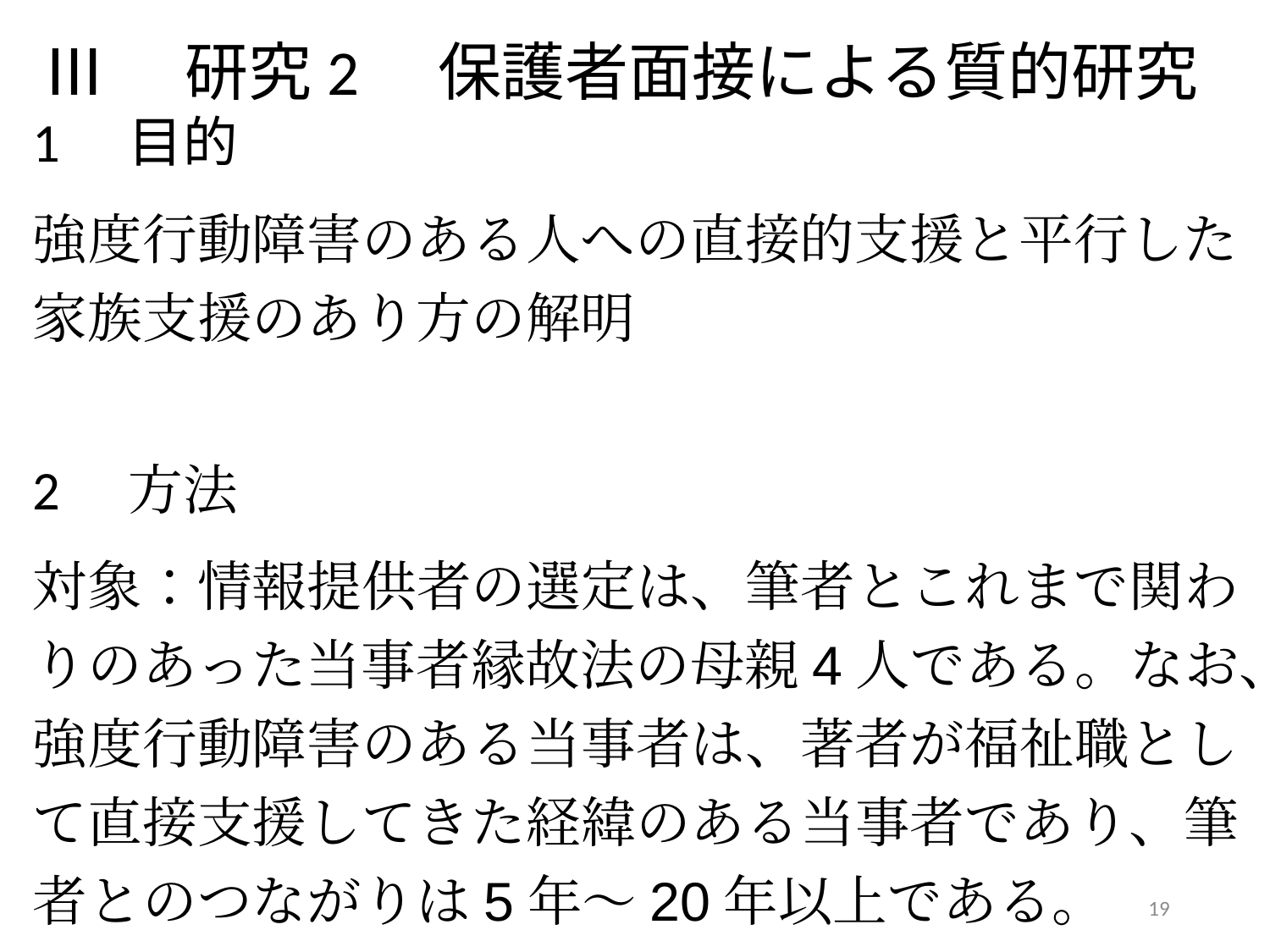

# Ⅲ　研究2　保護者面接による質的研究
1　目的
強度行動障害のある人への直接的支援と平行した家族支援のあり方の解明

2　方法
対象：情報提供者の選定は、筆者とこれまで関わりのあった当事者縁故法の母親4人である。なお、強度行動障害のある当事者は、著者が福祉職として直接支援してきた経緯のある当事者であり、筆者とのつながりは5年～20年以上である。

19